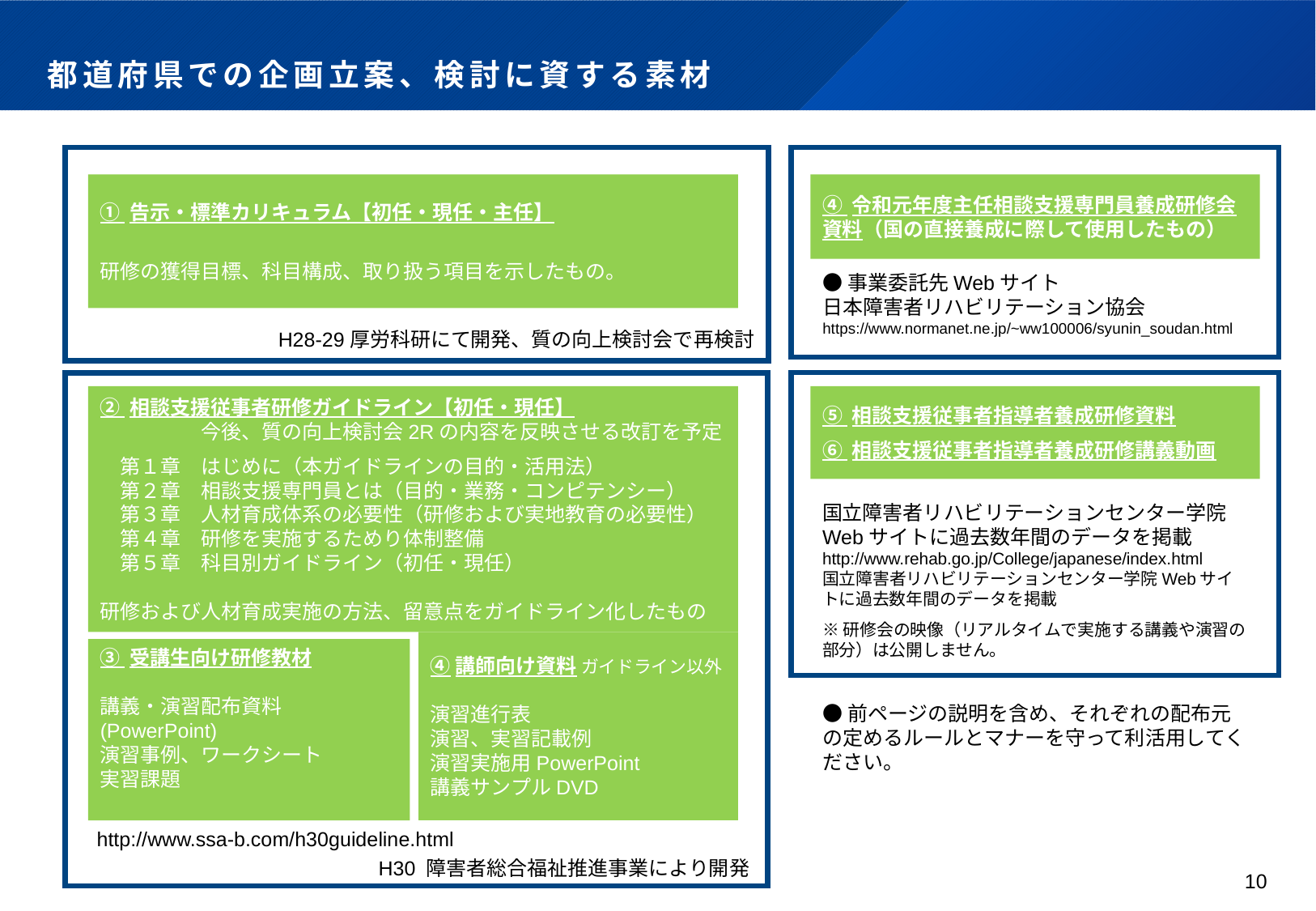

# 都道府県での企画立案、検討に資する素材

① 告示・標準カリキュラム【初任・現任・主任】

研修の獲得目標、科目構成、取り扱う項目を示したもの。
④ 令和元年度主任相談支援専門員養成研修会資料（国の直接養成に際して使用したもの）
●事業委託先Webサイト
日本障害者リハビリテーション協会
https://www.normanet.ne.jp/~ww100006/syunin_soudan.html
H28-29厚労科研にて開発、質の向上検討会で再検討

② 相談支援従事者研修ガイドライン【初任・現任】
　　　　　今後、質の向上検討会2Rの内容を反映させる改訂を予定

　第１章　はじめに（本ガイドラインの目的・活用法）
　第２章　相談支援専門員とは（目的・業務・コンピテンシー）
　第３章　人材育成体系の必要性（研修および実地教育の必要性）
　第４章　研修を実施するためり体制整備
　第５章　科目別ガイドライン（初任・現任）

研修および人材育成実施の方法、留意点をガイドライン化したもの
⑤ 相談支援従事者指導者養成研修資料

⑥ 相談支援従事者指導者養成研修講義動画
国立障害者リハビリテーションセンター学院Webサイトに過去数年間のデータを掲載
http://www.rehab.go.jp/College/japanese/index.html
国立障害者リハビリテーションセンター学院Webサイトに過去数年間のデータを掲載

※研修会の映像（リアルタイムで実施する講義や演習の部分）は公開しません。
④講師向け資料 ガイドライン以外

演習進行表
演習、実習記載例
演習実施用PowerPoint
講義サンプルDVD
③ 受講生向け研修教材

講義・演習配布資料(PowerPoint)
演習事例、ワークシート
実習課題

●前ページの説明を含め、それぞれの配布元の定めるルールとマナーを守って利活用してください。
http://www.ssa-b.com/h30guideline.html
H30 障害者総合福祉推進事業により開発
10